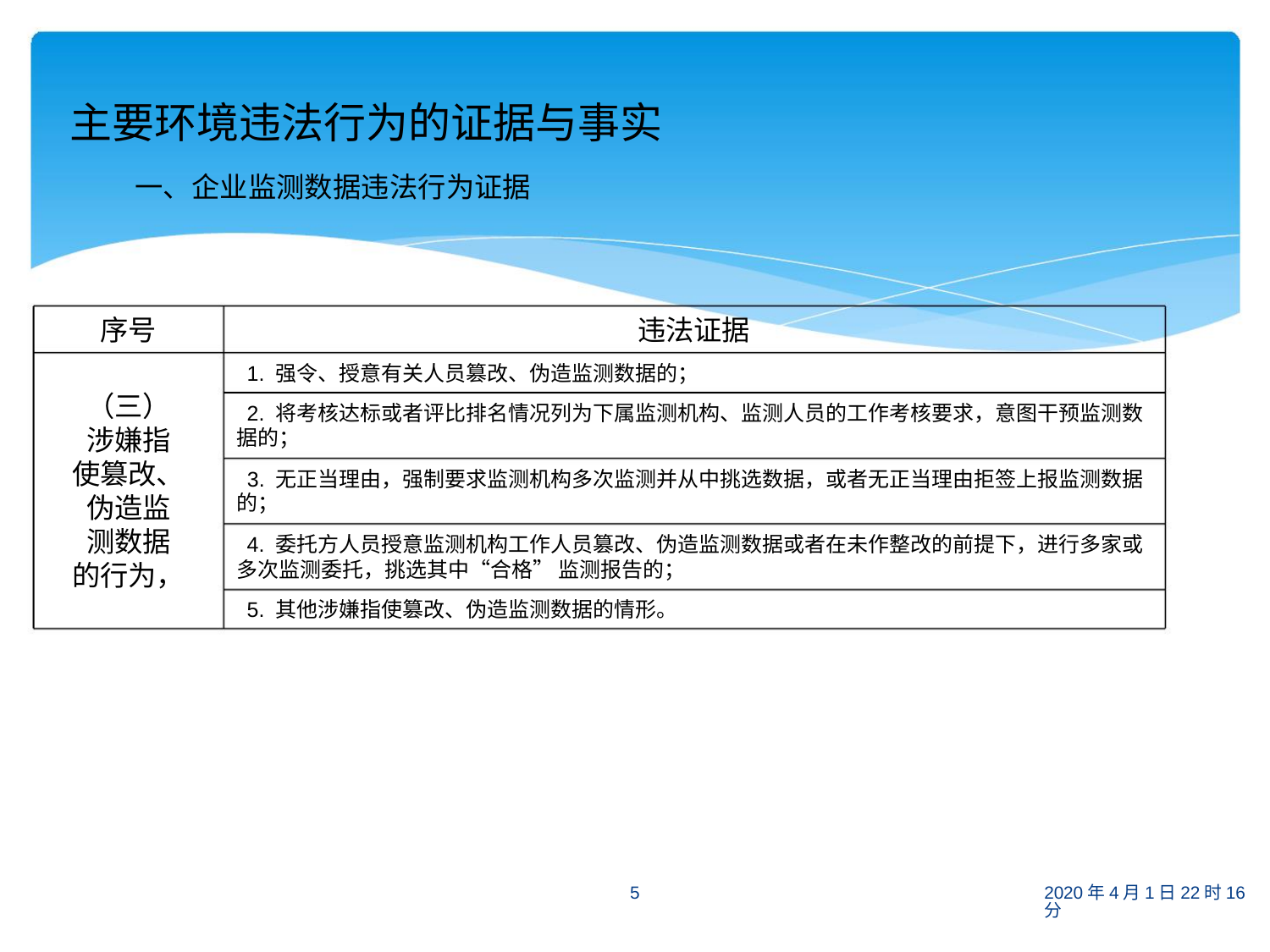

主要环境违法行为的证据与事实
一、企业监测数据违法行为证据
序号
违法证据
1. 强令、授意有关人员篡改、伪造监测数据的；
（三）
涉嫌指
2. 将考核达标或者评比排名情况列为下属监测机构、监测人员的工作考核要求，意图干预监测数
据的；
使篡改、
伪造监
3. 无正当理由，强制要求监测机构多次监测并从中挑选数据，或者无正当理由拒签上报监测数据
的；
测数据
4. 委托方人员授意监测机构工作人员篡改、伪造监测数据或者在未作整改的前提下，进行多家或
多次监测委托，挑选其中“合格” 监测报告的；
的行为，
5. 其他涉嫌指使篡改、伪造监测数据的情形。
2020年4月1日22时16分
5